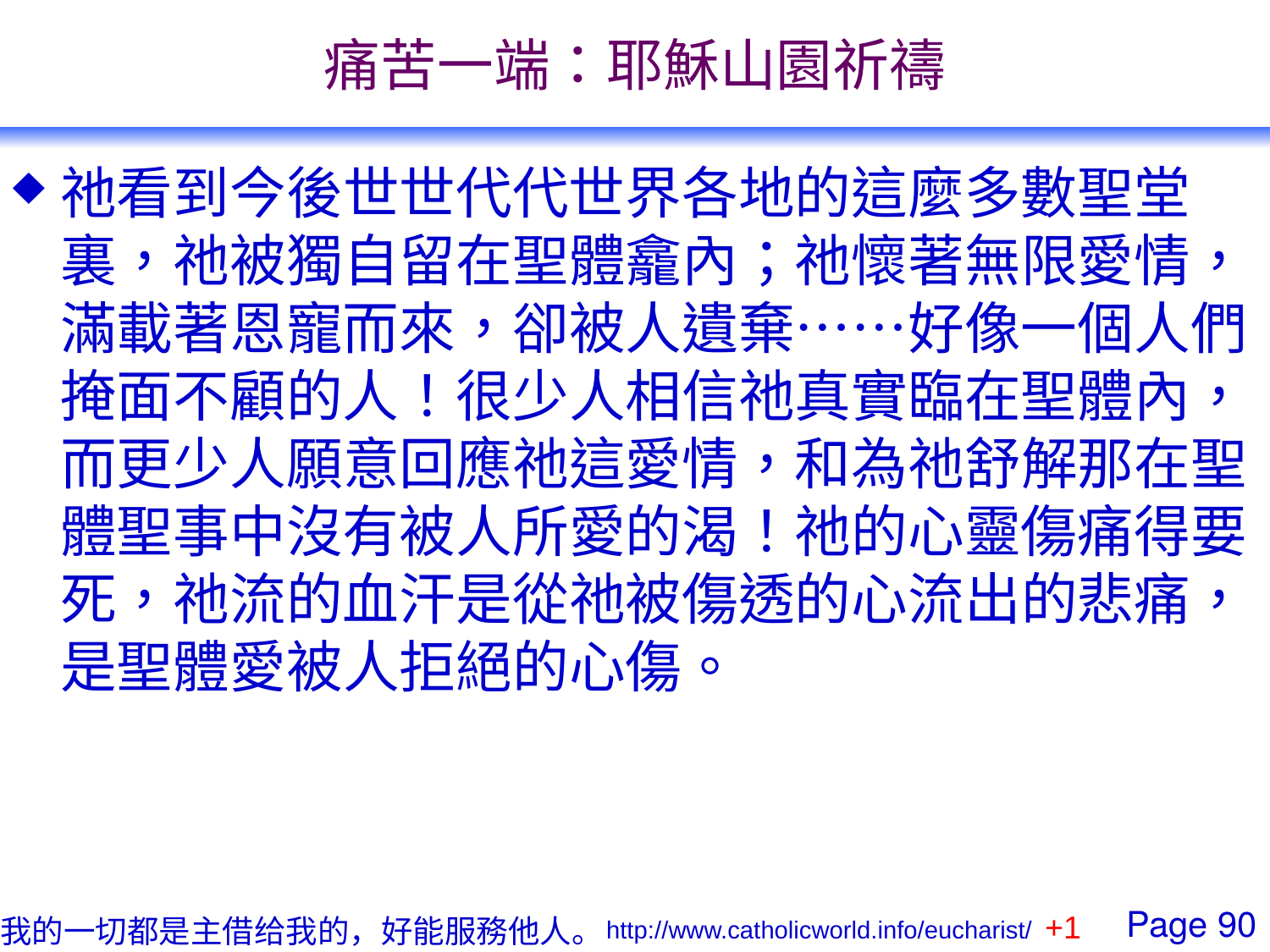

# 痛苦一端：耶穌山園祈禱
祂看到今後世世代代世界各地的這麼多數聖堂裏，祂被獨自留在聖體龕內；祂懷著無限愛情，滿載著恩寵而來，卻被人遺棄……好像一個人們掩面不顧的人！很少人相信祂真實臨在聖體內，而更少人願意回應祂這愛情，和為祂舒解那在聖體聖事中沒有被人所愛的渴！祂的心靈傷痛得要死，祂流的血汗是從祂被傷透的心流出的悲痛，是聖體愛被人拒絕的心傷。
+1